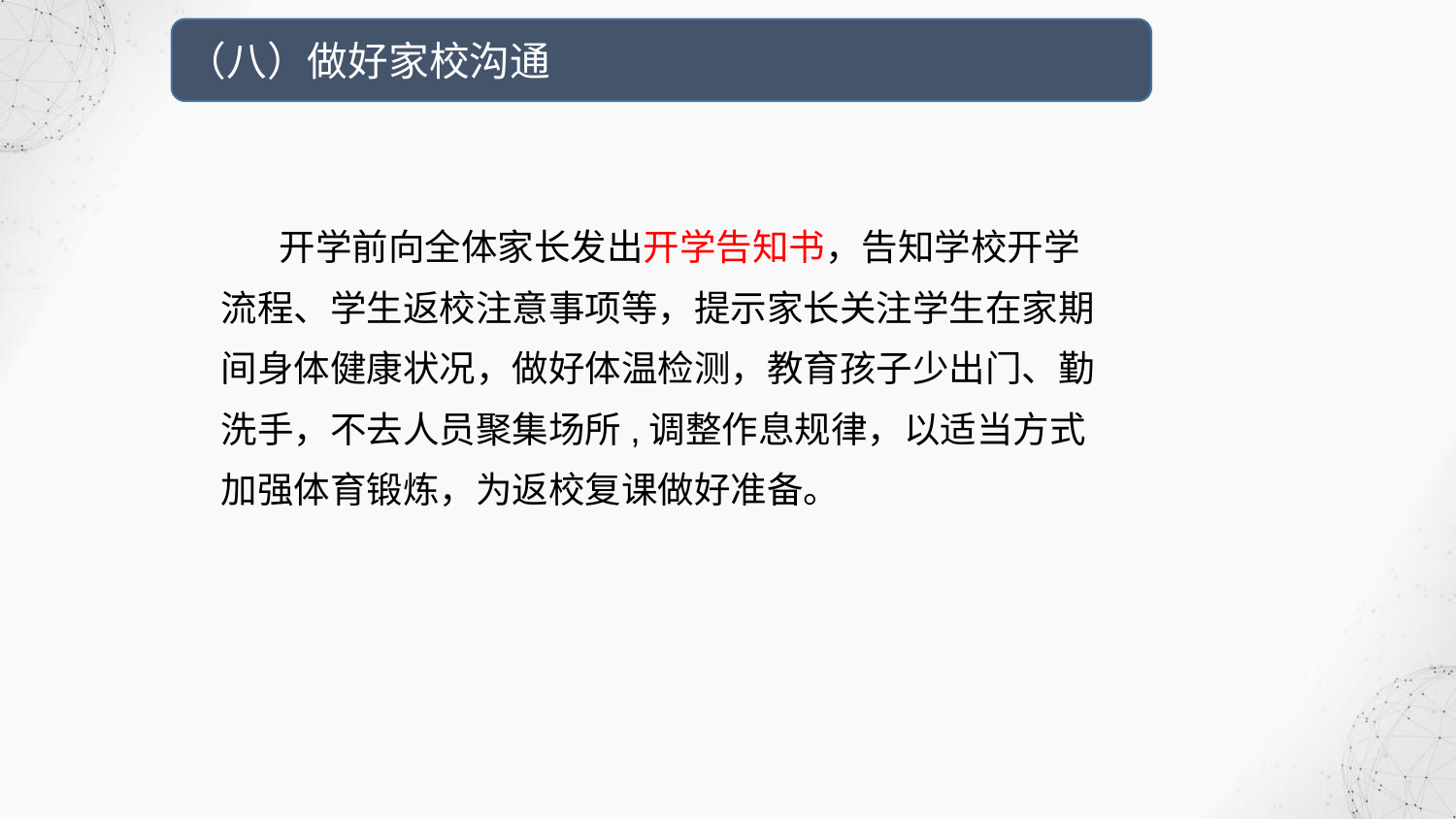

（八）做好家校沟通
      开学前向全体家长发出开学告知书，告知学校开学流程、学生返校注意事项等，提示家长关注学生在家期间身体健康状况，做好体温检测，教育孩子少出门、勤洗手，不去人员聚集场所,调整作息规律，以适当方式加强体育锻炼，为返校复课做好准备。